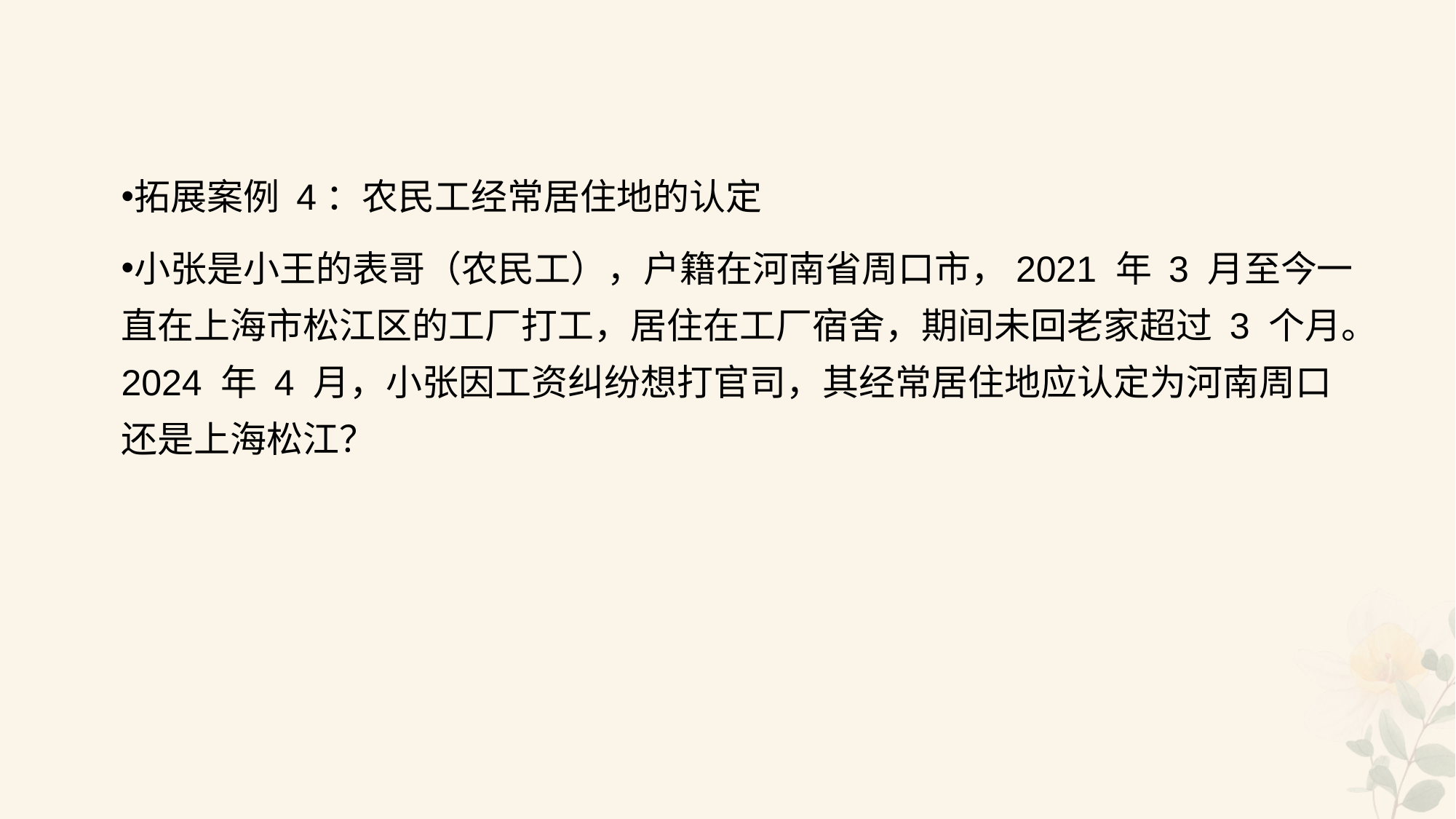

#
拓展案例 4：农民工经常居住地的认定
小张是小王的表哥（农民工），户籍在河南省周口市，2021 年 3 月至今一直在上海市松江区的工厂打工，居住在工厂宿舍，期间未回老家超过 3 个月。2024 年 4 月，小张因工资纠纷想打官司，其经常居住地应认定为河南周口还是上海松江？